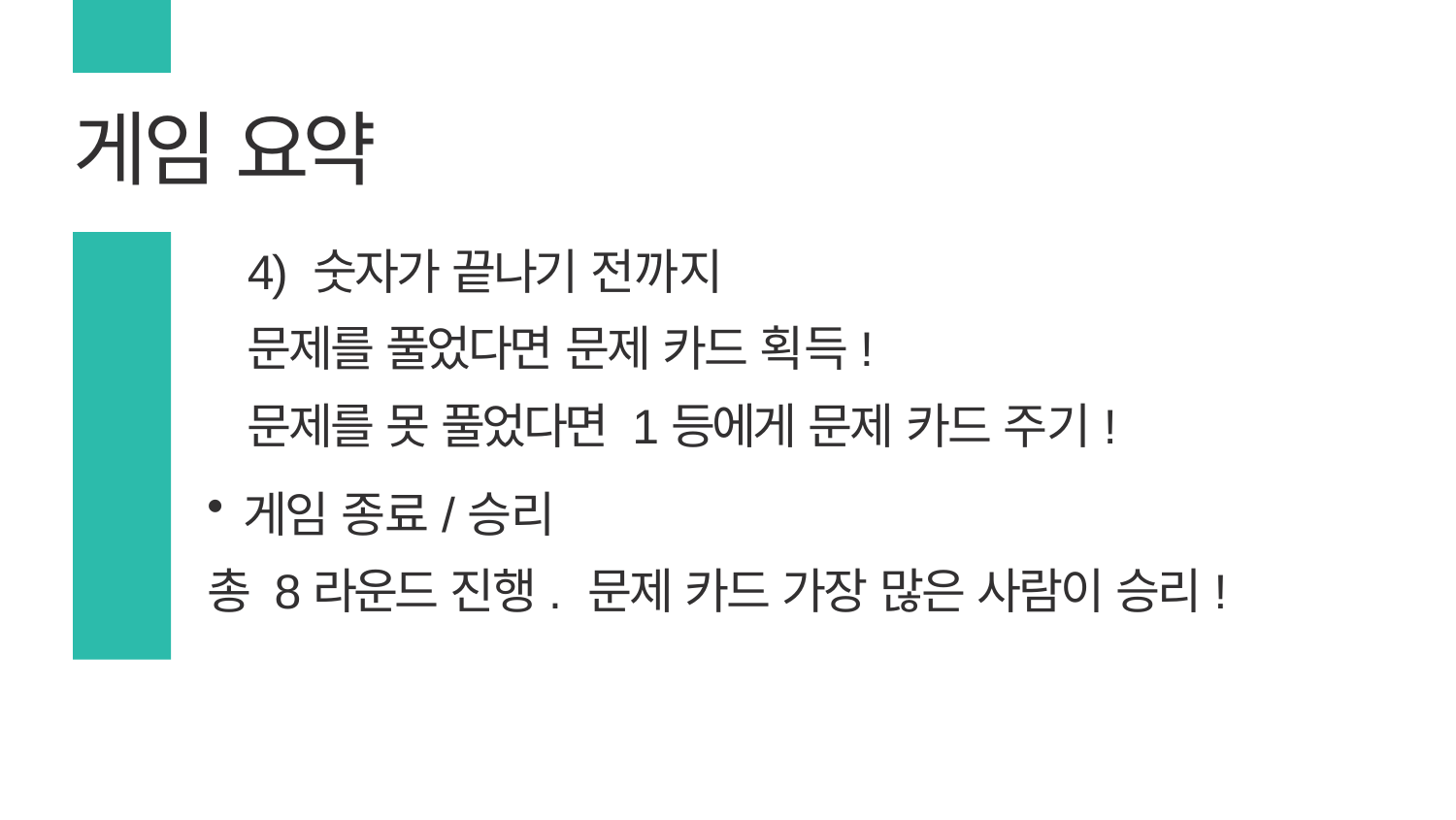

# 게임 요약
4) 숫자가 끝나기 전까지
문제를 풀었다면 문제 카드 획득!
문제를 못 풀었다면 1등에게 문제 카드 주기!
게임 종료/승리
총 8라운드 진행. 문제 카드 가장 많은 사람이 승리!